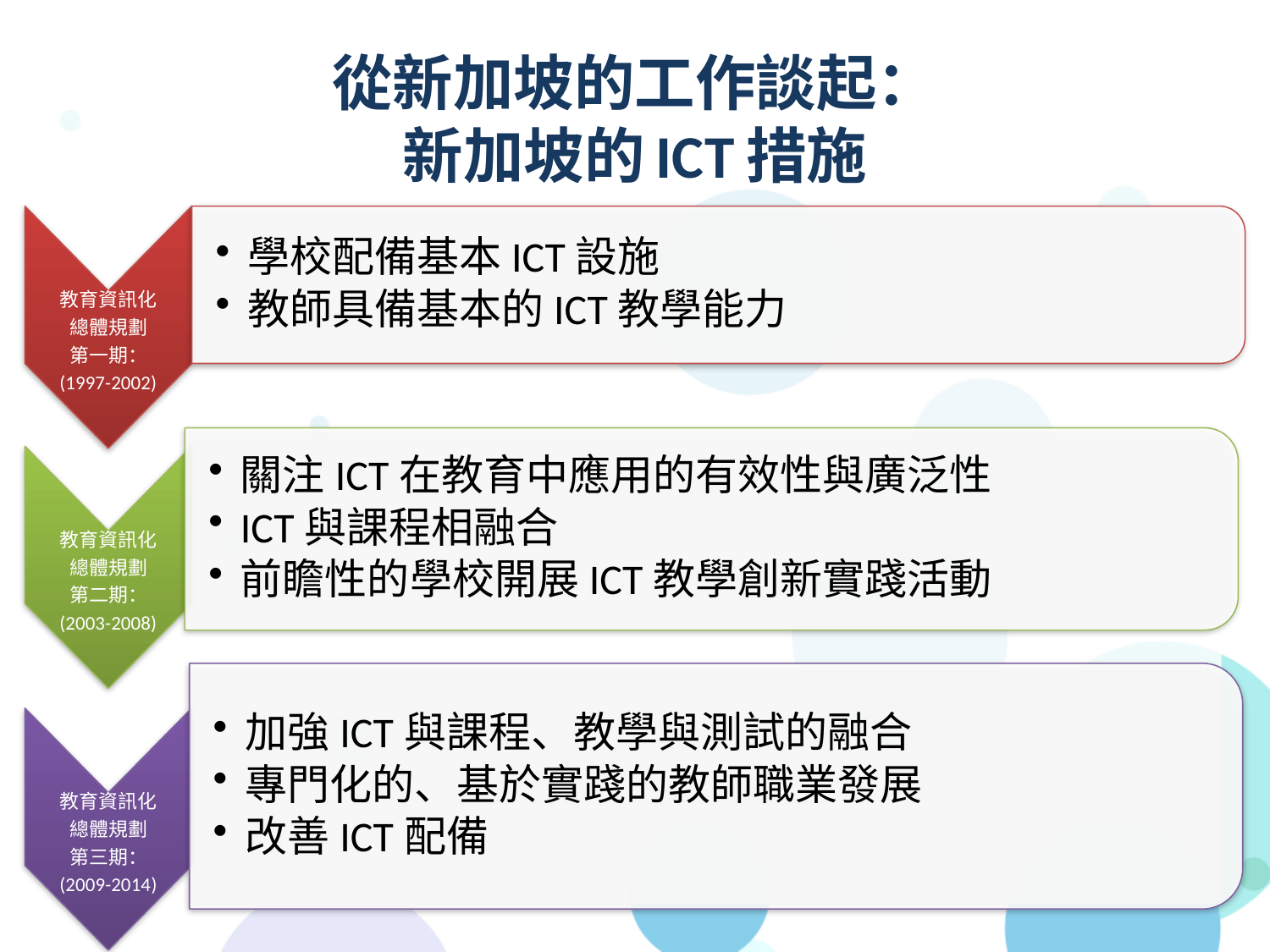

# 從新加坡的工作談起： 新加坡的ICT措施

教育資訊化
總體規劃
第一期：
(1997-2002)
學校配備基本ICT設施
教師具備基本的ICT教學能力
關注ICT在教育中應用的有效性與廣泛性
ICT與課程相融合
前瞻性的學校開展ICT教學創新實踐活動

教育資訊化
總體規劃
第二期：
(2003-2008)
加強ICT與課程、教學與測試的融合
專門化的、基於實踐的教師職業發展
改善ICT配備

教育資訊化
總體規劃
第三期：
(2009-2014)